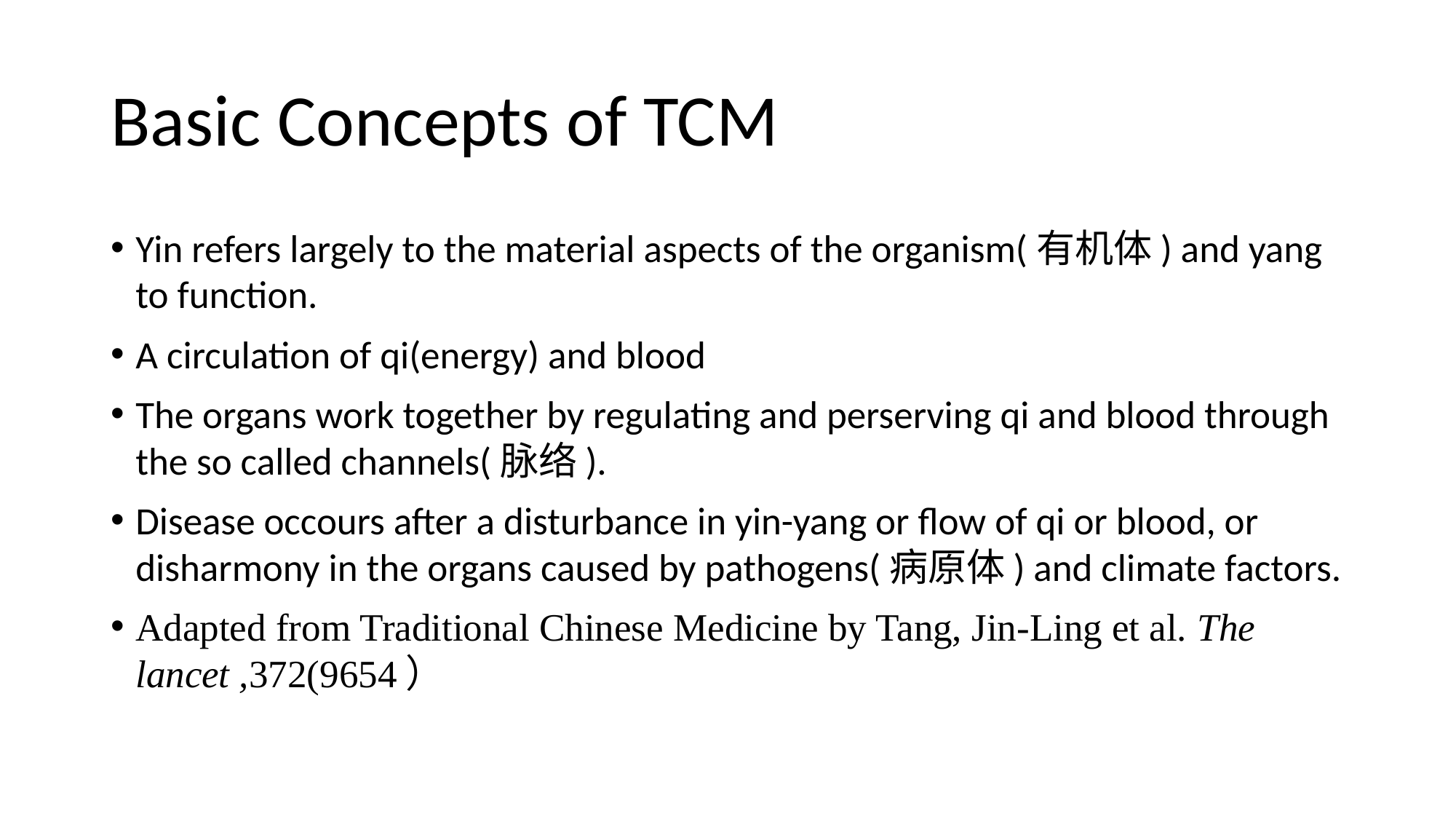

# Basic Concepts of TCM
Yin refers largely to the material aspects of the organism(有机体) and yang to function.
A circulation of qi(energy) and blood
The organs work together by regulating and perserving qi and blood through the so called channels(脉络).
Disease occours after a disturbance in yin-yang or flow of qi or blood, or disharmony in the organs caused by pathogens(病原体) and climate factors.
Adapted from Traditional Chinese Medicine by Tang, Jin-Ling et al. The lancet ,372(9654）